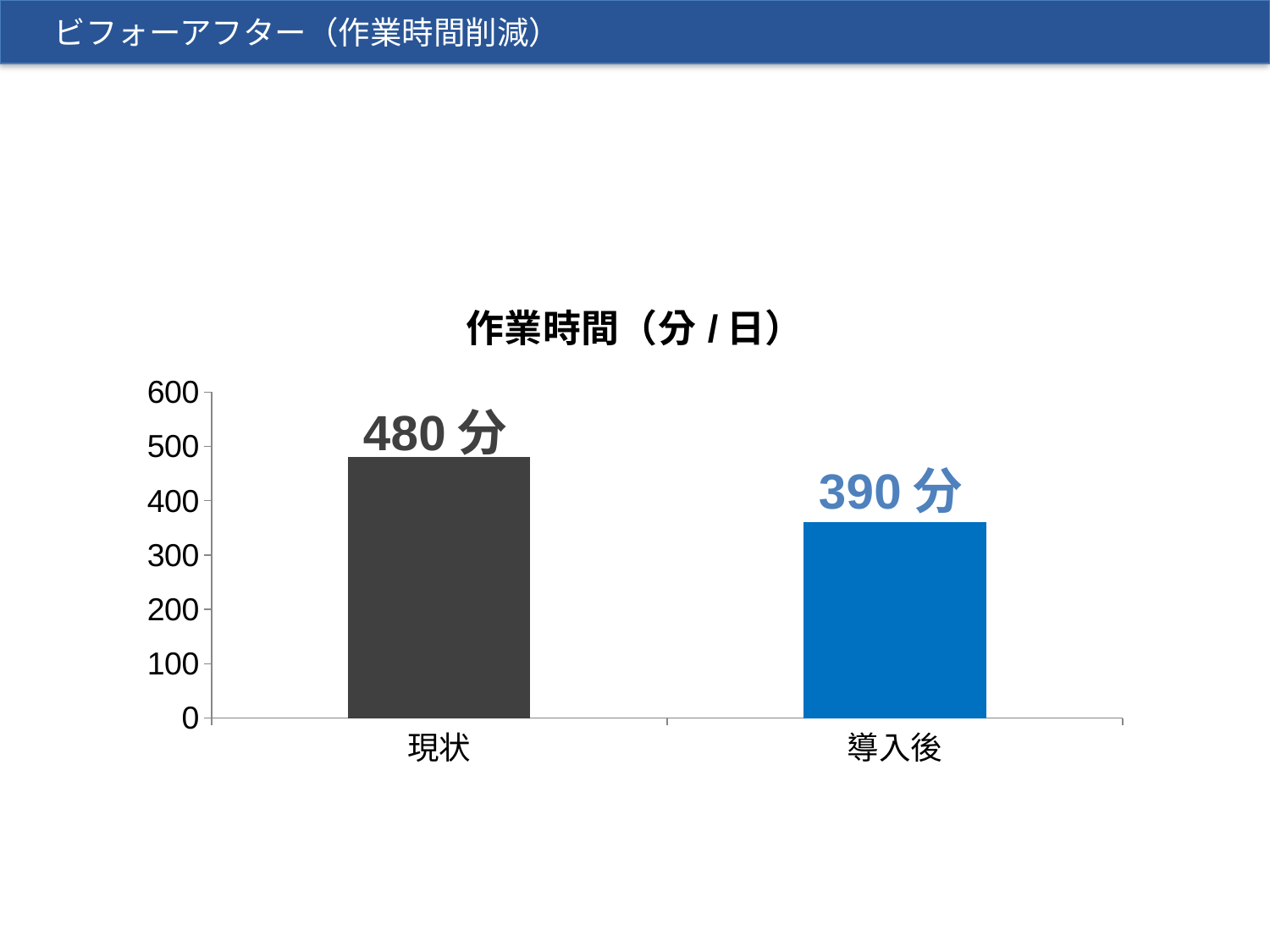

ビフォーアフター（作業時間削減）

### Chart: 作業時間（分/日）

| Category | 作業時間（分/日） |
|---|---|
| 現状 | 480.0 |
| 導入後 | 360.0 |